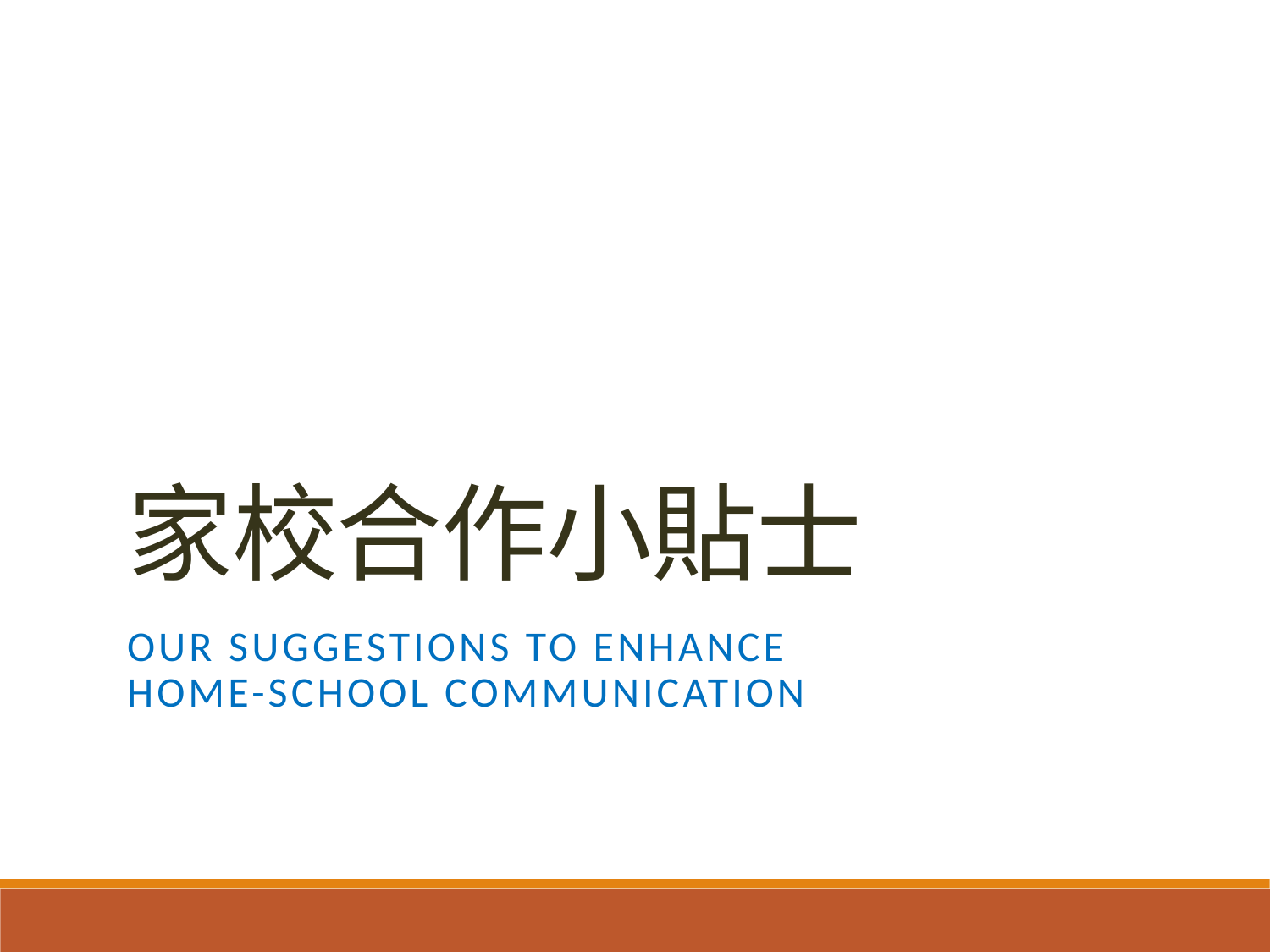

# 家校合作小貼士
Our suggestions to enhance
home-school communication